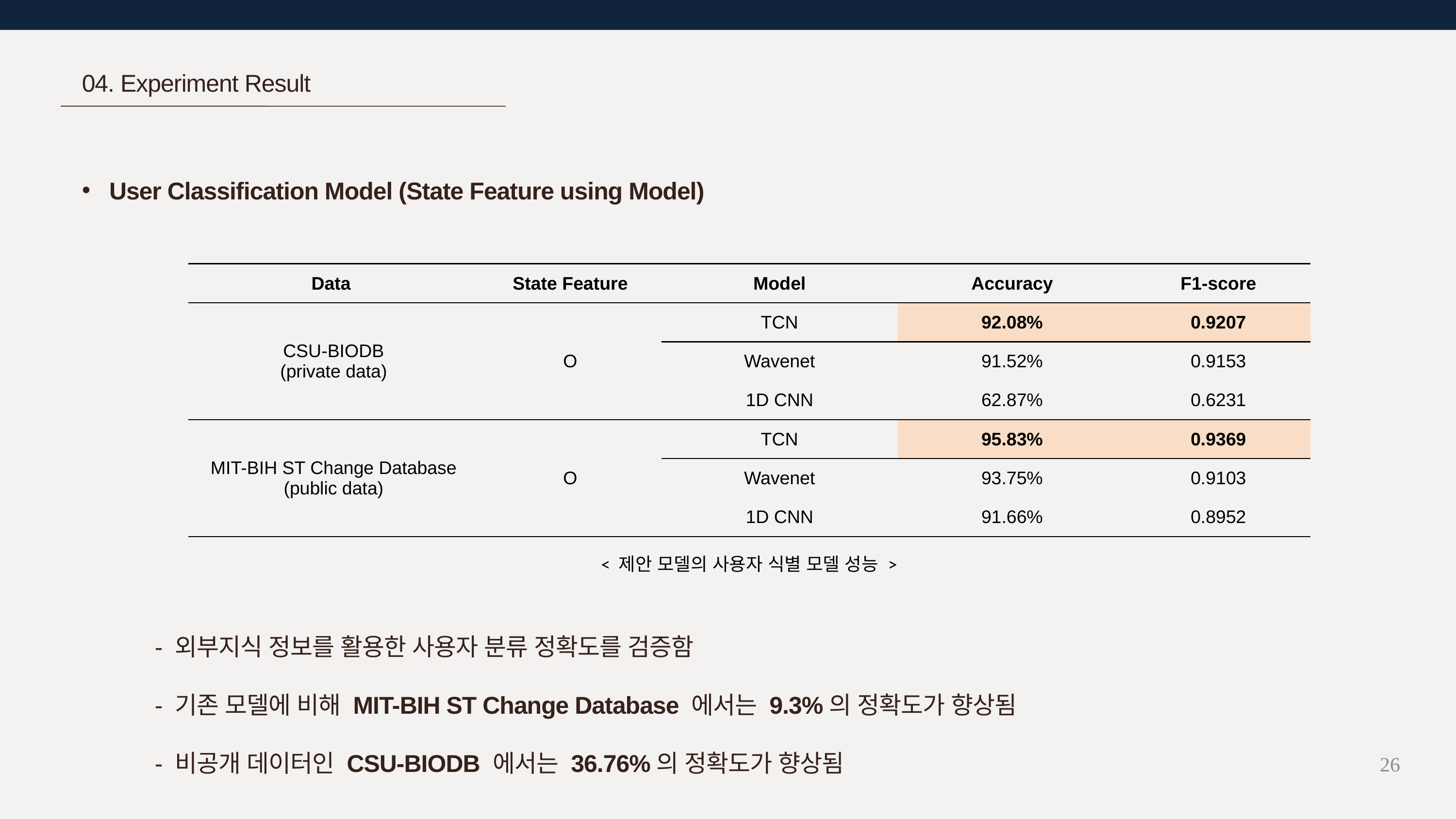

04. Experiment Result

User Classification Model (State Feature using Model)

	- 외부지식 정보를 활용한 사용자 분류 정확도를 검증함
	- 기존 모델에 비해 MIT-BIH ST Change Database 에서는 9.3%의 정확도가 향상됨
	- 비공개 데이터인 CSU-BIODB 에서는 36.76%의 정확도가 향상됨
| Data | State Feature | Model | Accuracy | F1-score |
| --- | --- | --- | --- | --- |
| CSU-BIODB (private data) | O | TCN | 92.08% | 0.9207 |
|  |  | Wavenet | 91.52% | 0.9153 |
|  |  | 1D CNN | 62.87% | 0.6231 |
| MIT-BIH ST Change Database (public data) | O | TCN | 95.83% | 0.9369 |
|  |  | Wavenet | 93.75% | 0.9103 |
|  |  | 1D CNN | 91.66% | 0.8952 |
< 제안 모델의 사용자 식별 모델 성능 >
26